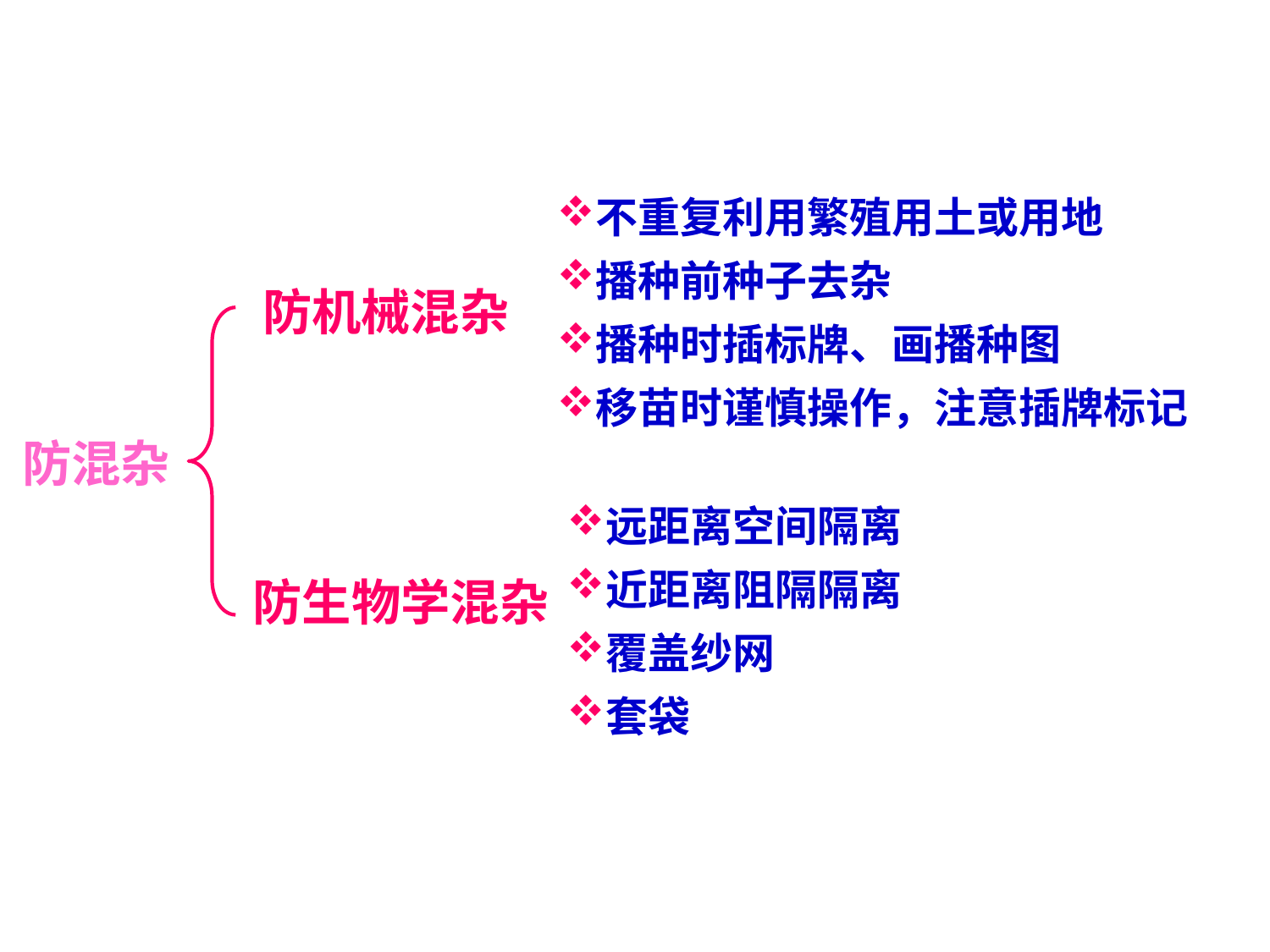

不重复利用繁殖用土或用地
播种前种子去杂
播种时插标牌、画播种图
移苗时谨慎操作，注意插牌标记
防机械混杂

防生物学混杂
远距离空间隔离
近距离阻隔隔离
覆盖纱网
套袋
防混杂